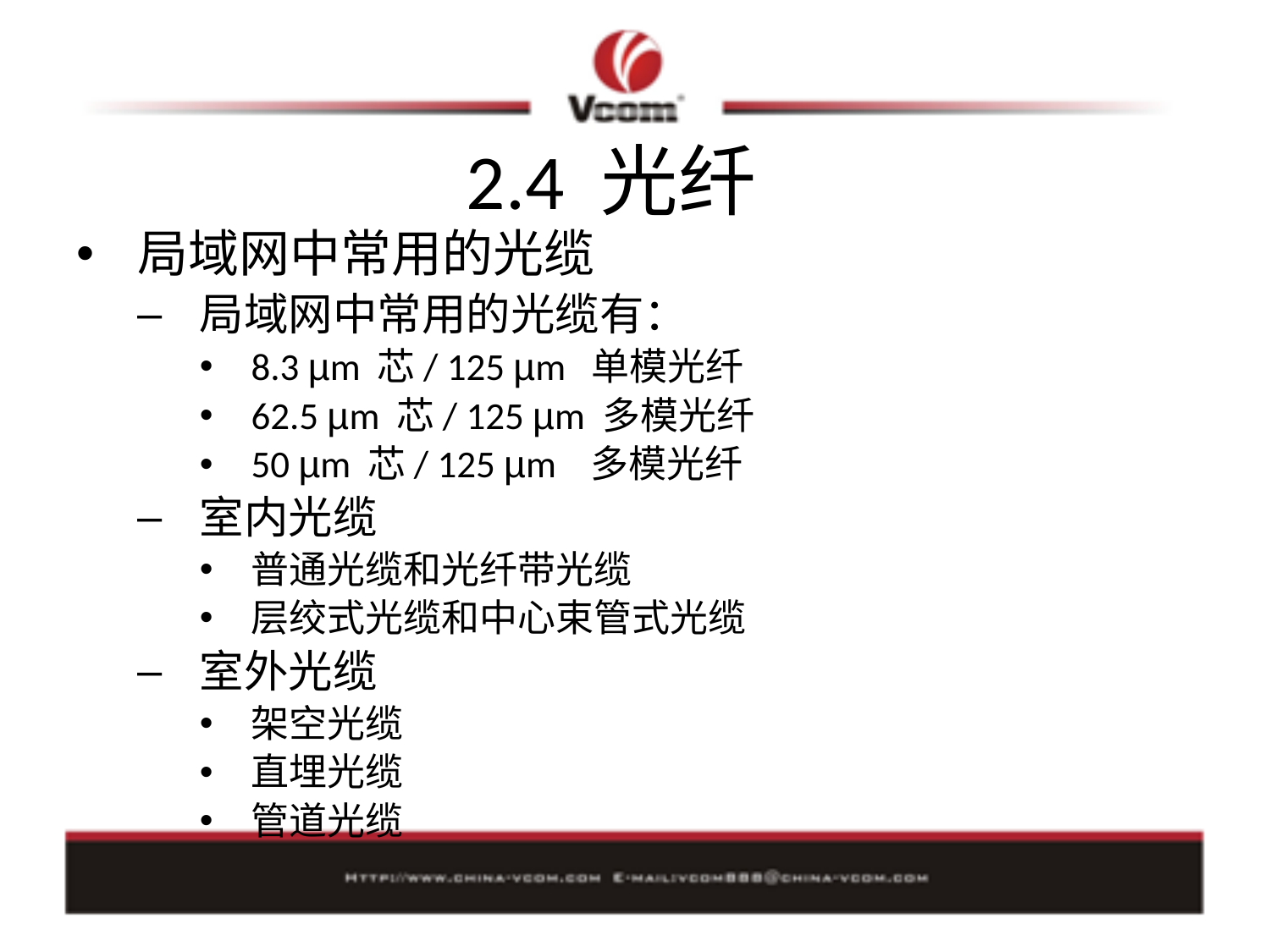

# 2.4 光纤
局域网中常用的光缆
局域网中常用的光缆有：
8.3 µm 芯/ 125 µm  单模光纤
62.5 µm 芯/ 125 µm 多模光纤
50 µm 芯/ 125 µm   多模光纤
室内光缆
普通光缆和光纤带光缆
层绞式光缆和中心束管式光缆
室外光缆
架空光缆
直埋光缆
管道光缆